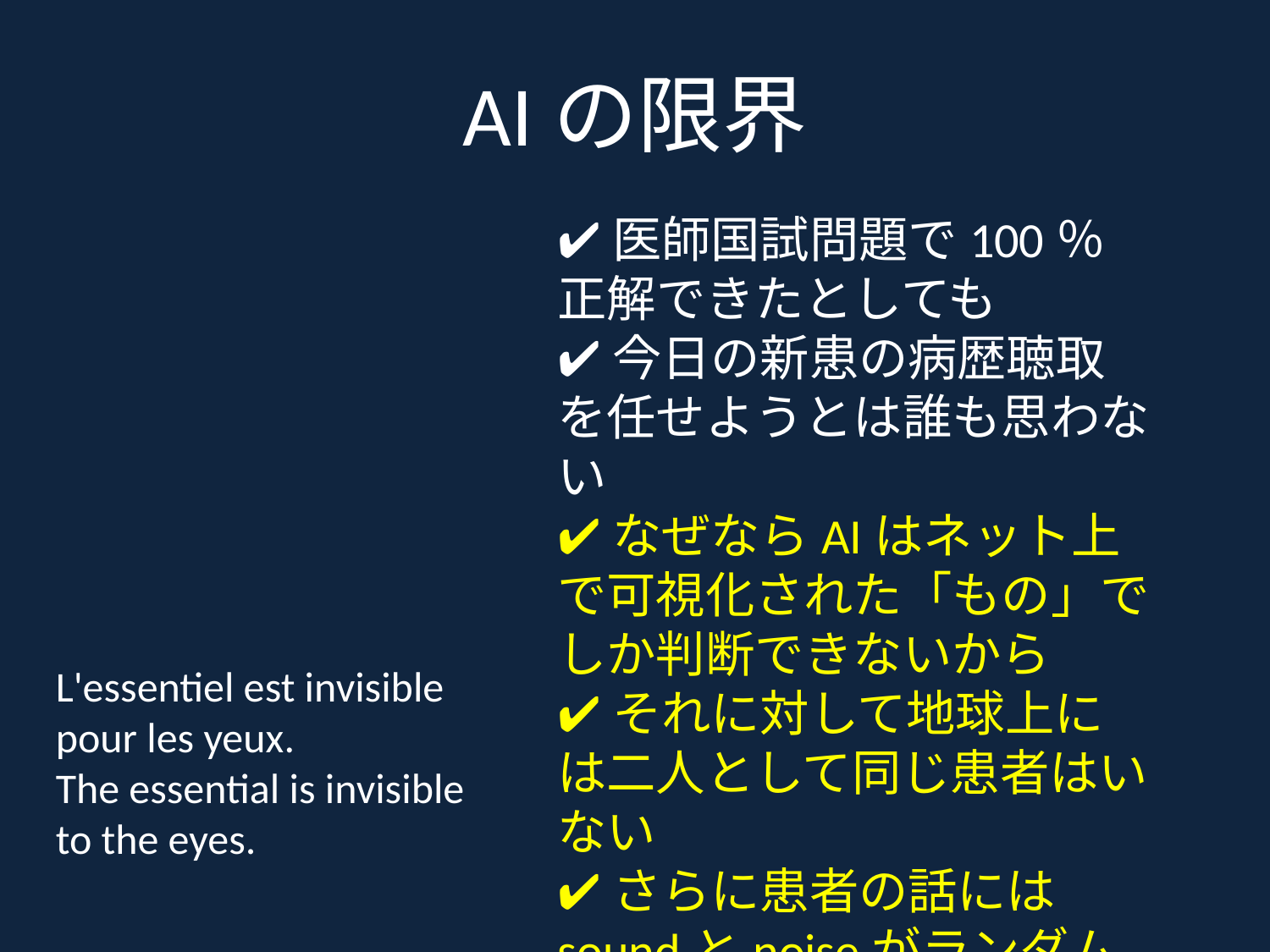

# AIの限界
✔医師国試問題で100％正解できたとしても
✔今日の新患の病歴聴取を任せようとは誰も思わない
✔なぜならAIはネット上で可視化された「もの」でしか判断できないから
✔それに対して地球上には二人として同じ患者はいない
✔さらに患者の話にはsoundとnoiseがランダムに出てくる
L'essentiel est invisible pour les yeux.
The essential is invisible to the eyes.